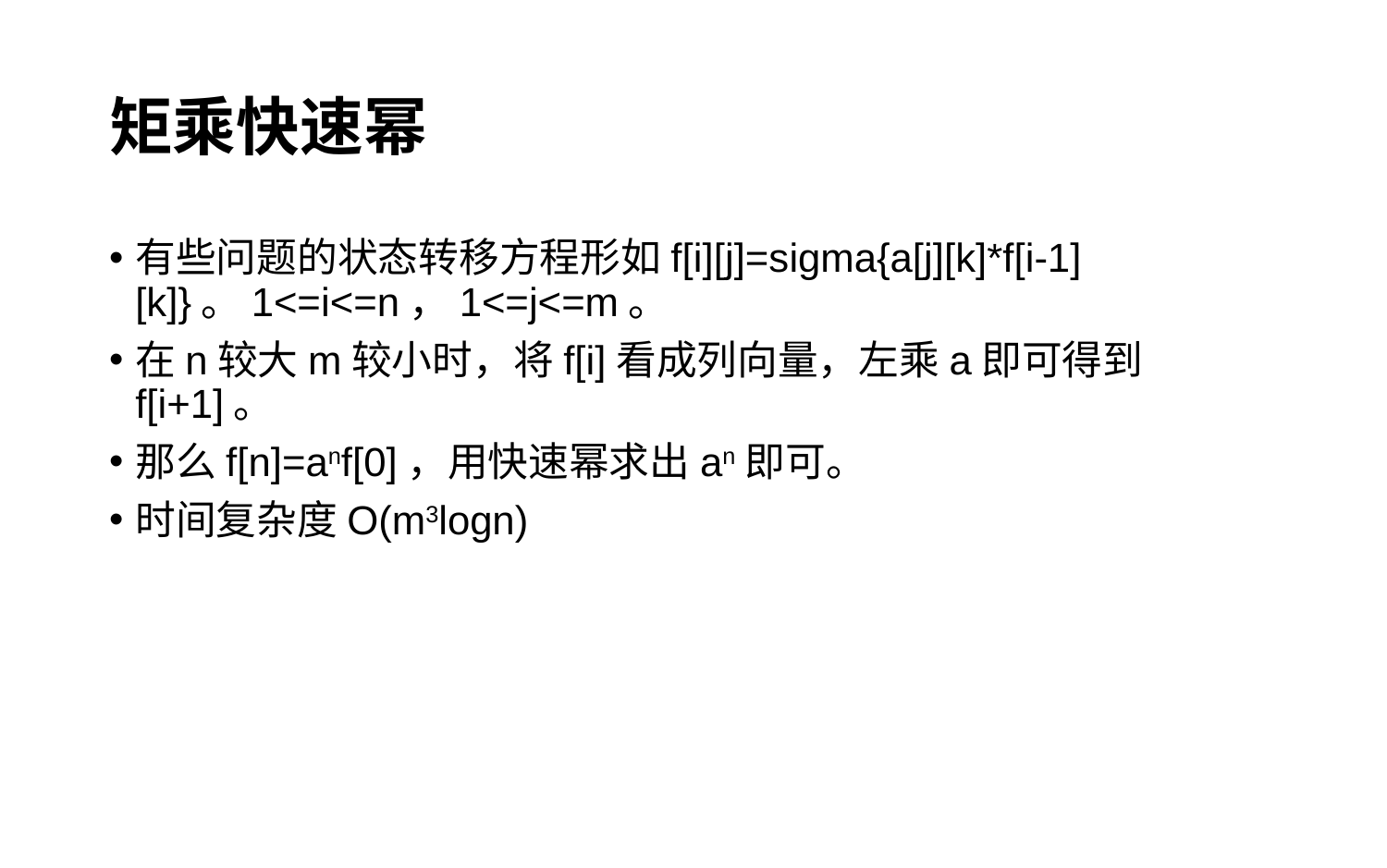

# 矩乘快速幂
有些问题的状态转移方程形如f[i][j]=sigma{a[j][k]*f[i-1][k]}。1<=i<=n，1<=j<=m。
在n较大m较小时，将f[i]看成列向量，左乘a即可得到f[i+1]。
那么f[n]=anf[0]，用快速幂求出an即可。
时间复杂度O(m3logn)